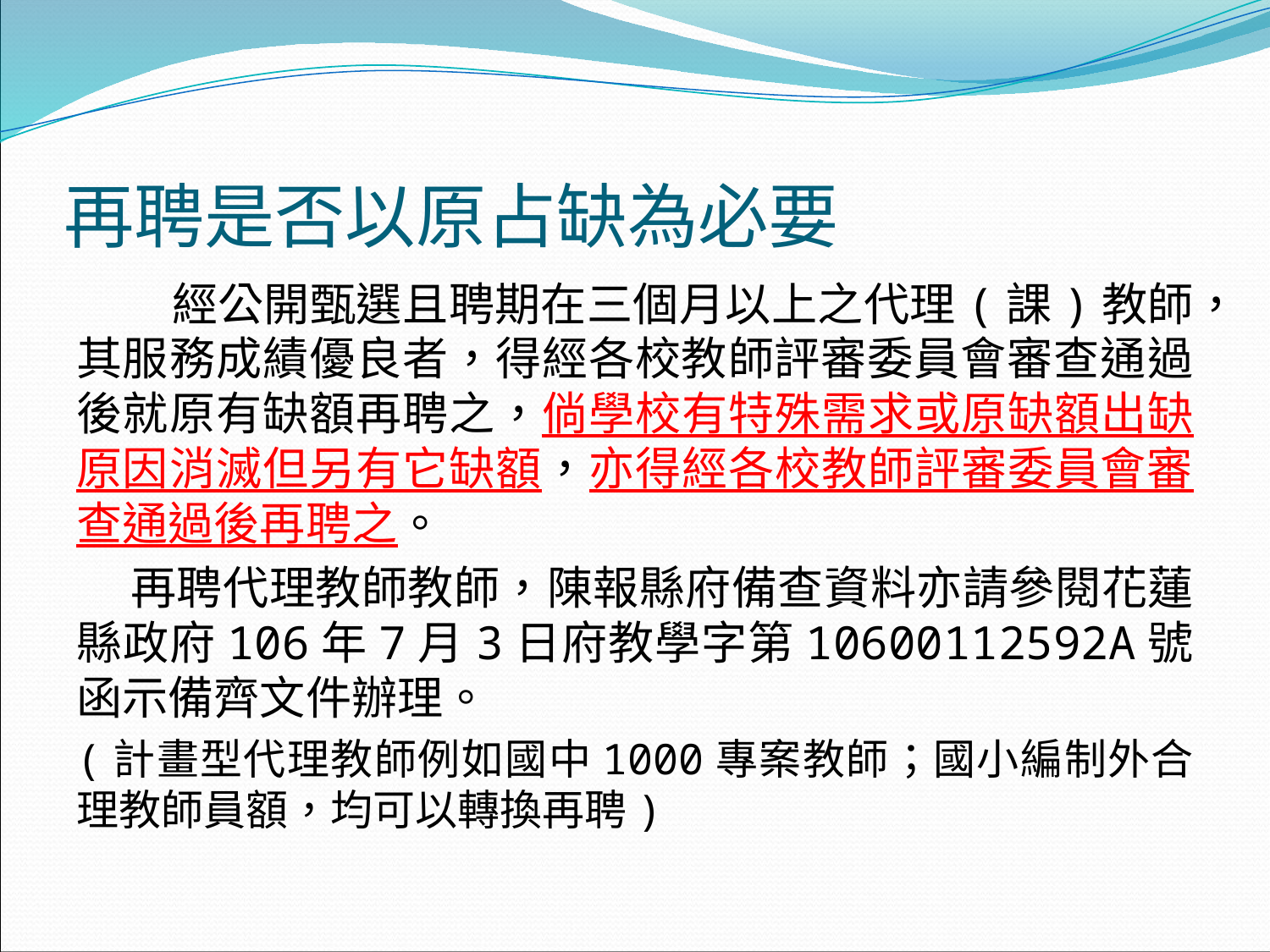

# 再聘是否以原占缺為必要
        經公開甄選且聘期在三個月以上之代理(課)教師，其服務成績優良者，得經各校教師評審委員會審查通過後就原有缺額再聘之，倘學校有特殊需求或原缺額出缺原因消滅但另有它缺額，亦得經各校教師評審委員會審查通過後再聘之。
    再聘代理教師教師，陳報縣府備查資料亦請參閱花蓮縣政府106年7月3日府教學字第10600112592A號函示備齊文件辦理。
(計畫型代理教師例如國中1000專案教師；國小編制外合理教師員額，均可以轉換再聘)